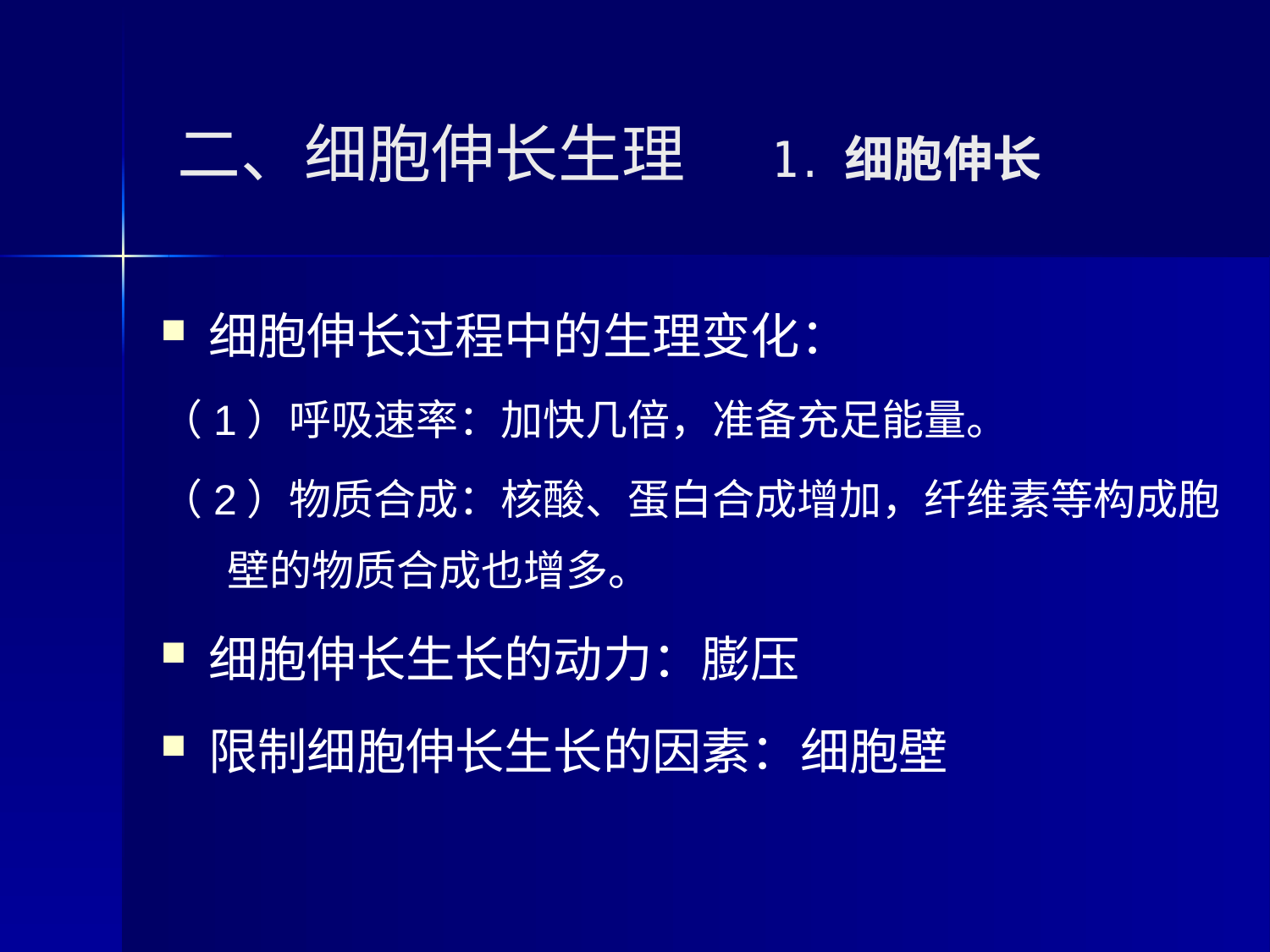

# 二、细胞伸长生理     1. 细胞伸长
细胞伸长过程中的生理变化：
（1）呼吸速率：加快几倍，准备充足能量。
（2）物质合成：核酸、蛋白合成增加，纤维素等构成胞   壁的物质合成也增多。
细胞伸长生长的动力：膨压
限制细胞伸长生长的因素：细胞壁